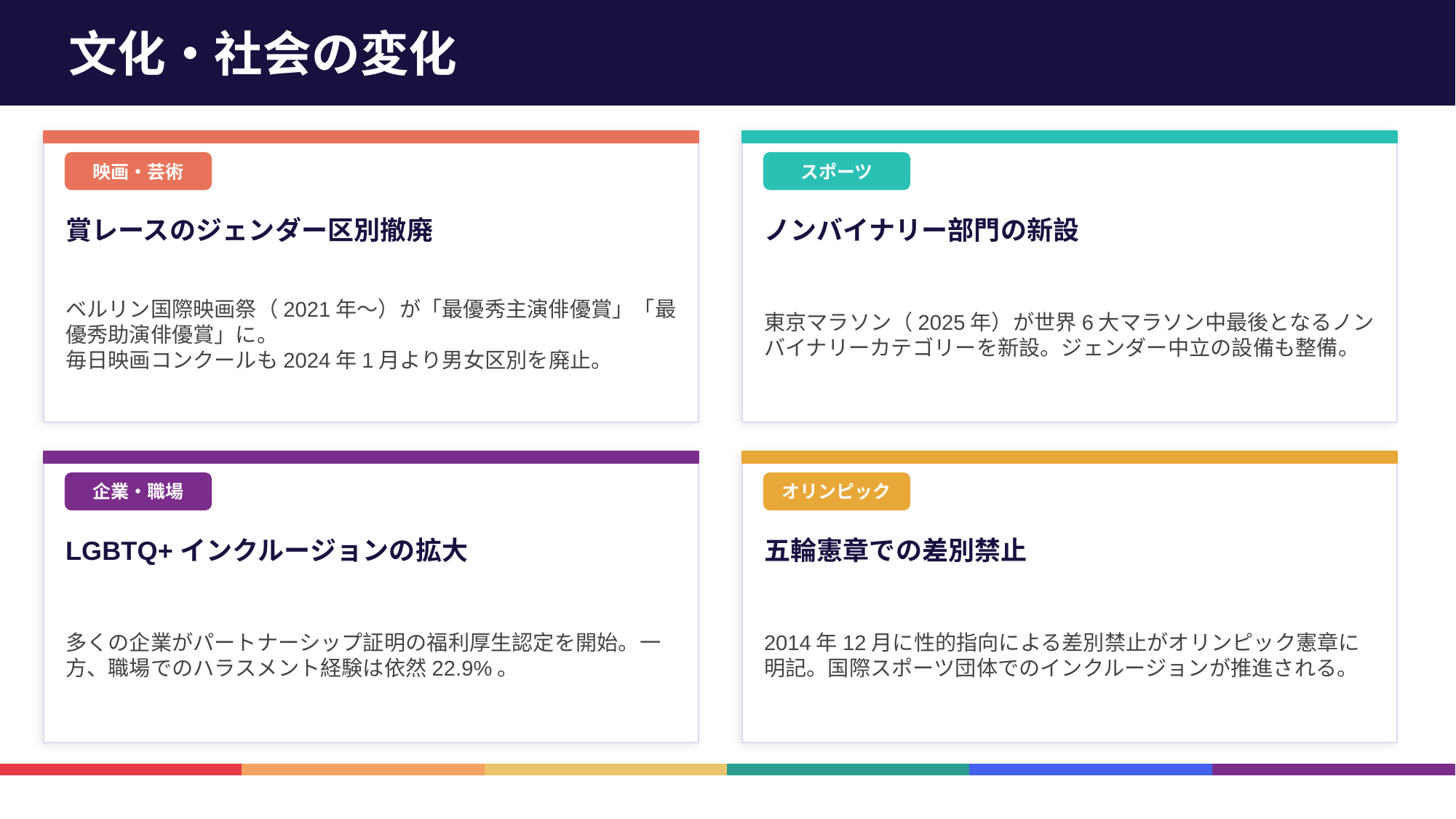

文化・社会の変化

映画・芸術

スポーツ
賞レースのジェンダー区別撤廃
ノンバイナリー部門の新設
ベルリン国際映画祭（2021年〜）が「最優秀主演俳優賞」「最優秀助演俳優賞」に。
毎日映画コンクールも2024年1月より男女区別を廃止。
東京マラソン（2025年）が世界6大マラソン中最後となるノンバイナリーカテゴリーを新設。ジェンダー中立の設備も整備。

企業・職場

オリンピック
LGBTQ+インクルージョンの拡大
五輪憲章での差別禁止
多くの企業がパートナーシップ証明の福利厚生認定を開始。一方、職場でのハラスメント経験は依然22.9%。
2014年12月に性的指向による差別禁止がオリンピック憲章に明記。国際スポーツ団体でのインクルージョンが推進される。